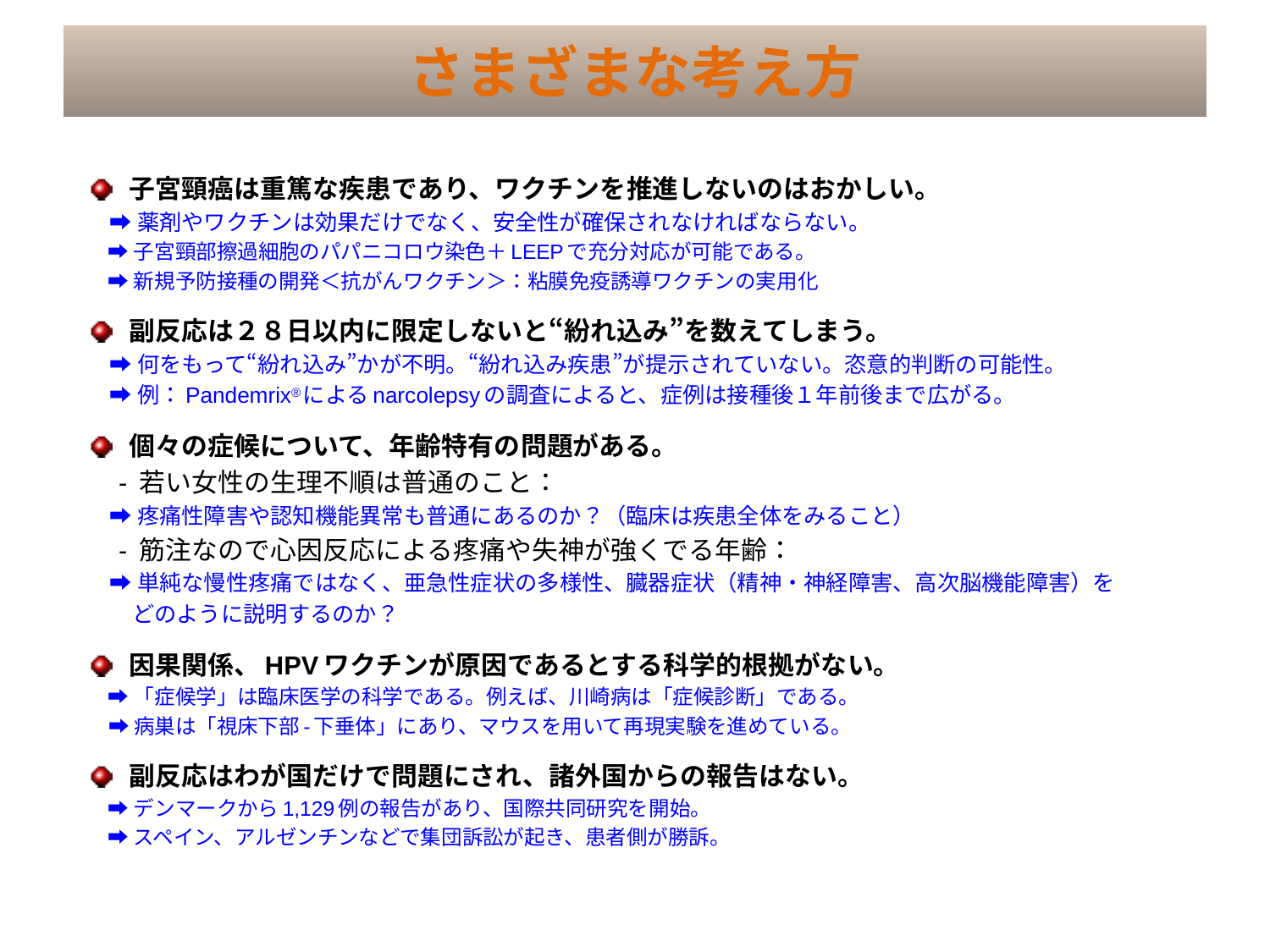

# さまざまな考え方
子宮頸癌は重篤な疾患であり、ワクチンを推進しないのはおかしい。
　➡ 薬剤やワクチンは効果だけでなく、安全性が確保されなければならない。
　➡ 子宮頸部擦過細胞のパパニコロウ染色＋LEEPで充分対応が可能である。
　➡ 新規予防接種の開発＜抗がんワクチン＞：粘膜免疫誘導ワクチンの実用化

副反応は２８日以内に限定しないと“紛れ込み”を数えてしまう。
　➡ 何をもって“紛れ込み”かが不明。“紛れ込み疾患”が提示されていない。恣意的判断の可能性。
　➡ 例：Pandemrix®によるnarcolepsyの調査によると、症例は接種後１年前後まで広がる。

個々の症候について、年齢特有の問題がある。
　- 若い女性の生理不順は普通のこと：
　➡ 疼痛性障害や認知機能異常も普通にあるのか？（臨床は疾患全体をみること）
　- 筋注なので心因反応による疼痛や失神が強くでる年齢：
　➡ 単純な慢性疼痛ではなく、亜急性症状の多様性、臓器症状（精神・神経障害、高次脳機能障害）を
　　どのように説明するのか？

因果関係、HPVワクチンが原因であるとする科学的根拠がない。
　➡ 「症候学」は臨床医学の科学である。例えば、川崎病は「症候診断」である。
　➡ 病巣は「視床下部-下垂体」にあり、マウスを用いて再現実験を進めている。

副反応はわが国だけで問題にされ、諸外国からの報告はない。
　➡ デンマークから1,129例の報告があり、国際共同研究を開始。
　➡ スペイン、アルゼンチンなどで集団訴訟が起き、患者側が勝訴。